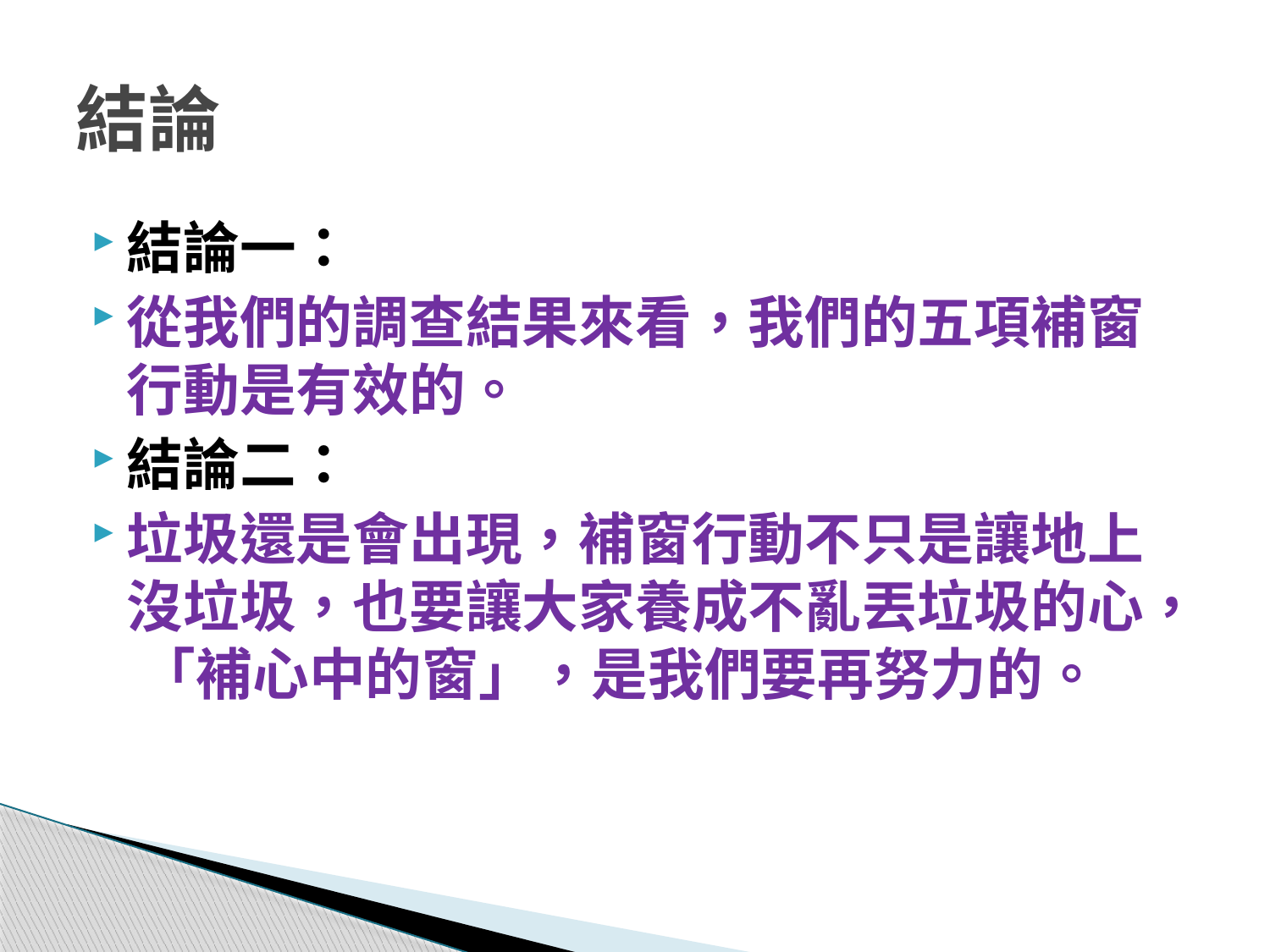

# 結論
結論一：
從我們的調查結果來看，我們的五項補窗行動是有效的。
結論二：
垃圾還是會出現，補窗行動不只是讓地上沒垃圾，也要讓大家養成不亂丟垃圾的心， 「補心中的窗」，是我們要再努力的。